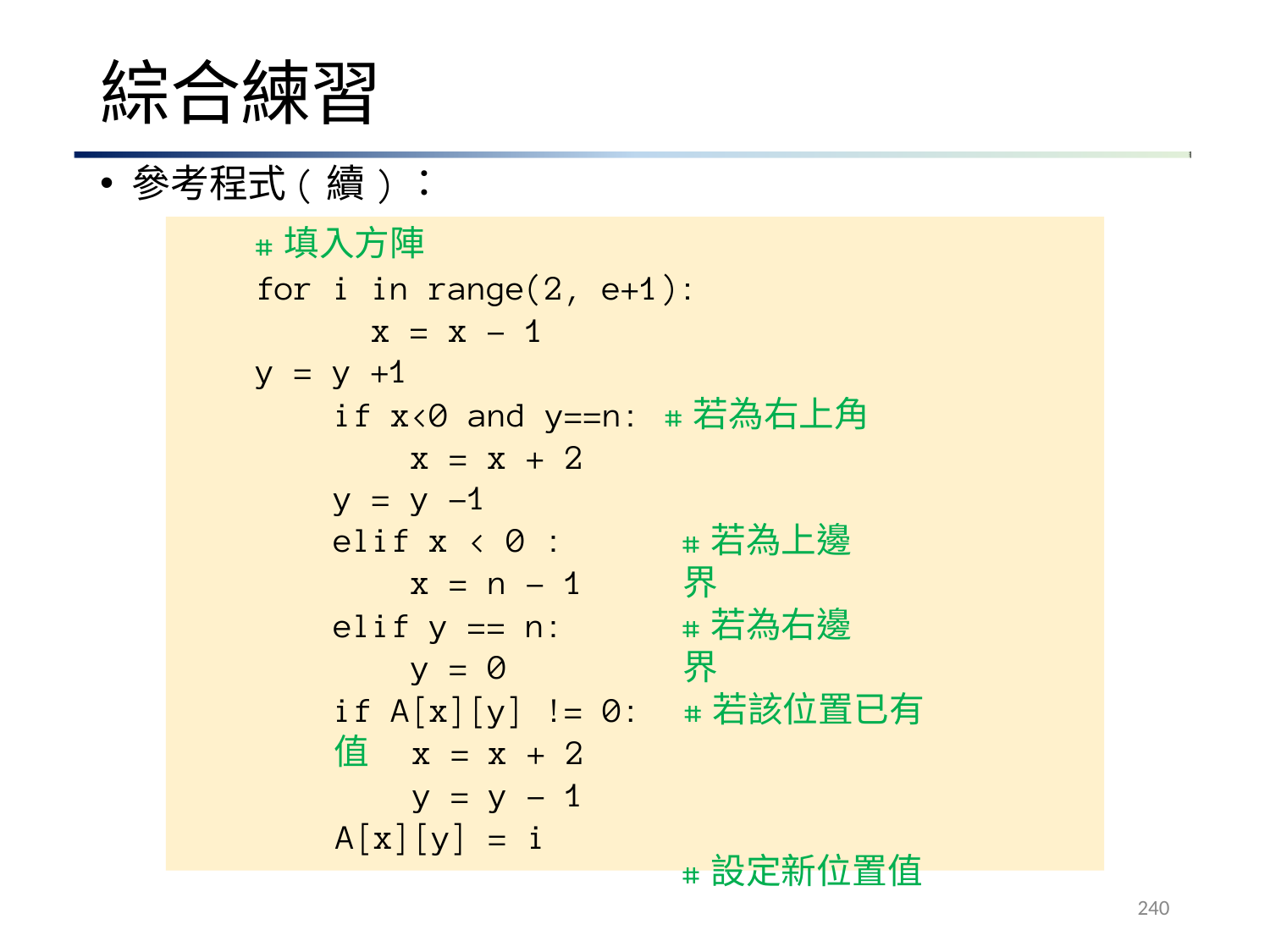

# 綜合練習
參考程式(續)：
#填入方陣
for i in range(2, e+1):   x = x - 1
y = y +1
if x<0 and y==n:	#若為右上角  x = x + 2
y = y -1

elif x < 0 :
x = n - 1
elif y == n:
y = 0
#若為上邊界
#若為右邊界
if A[x][y] != 0:	#若該位置已有值

#設定新位置值
| x = | x | + 2 |
| --- | --- | --- |
| y = | y | - 1 |
| A[x][y] | = | i |
240